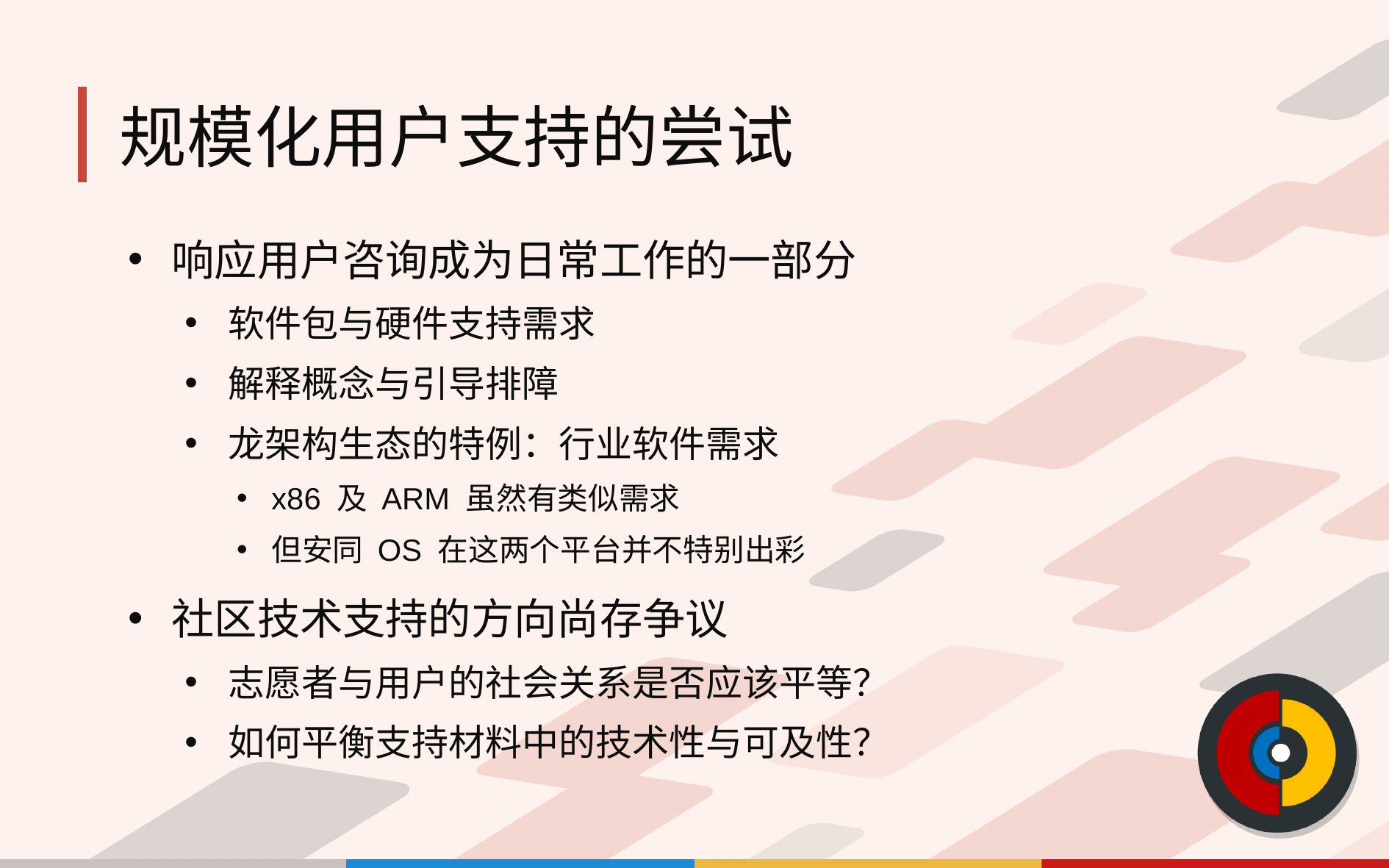

# 规模化用户支持的尝试
响应用户咨询成为日常工作的一部分
软件包与硬件支持需求
解释概念与引导排障
龙架构生态的特例：行业软件需求
x86 及 ARM 虽然有类似需求
但安同 OS 在这两个平台并不特别出彩
社区技术支持的方向尚存争议
志愿者与用户的社会关系是否应该平等？
如何平衡支持材料中的技术性与可及性？